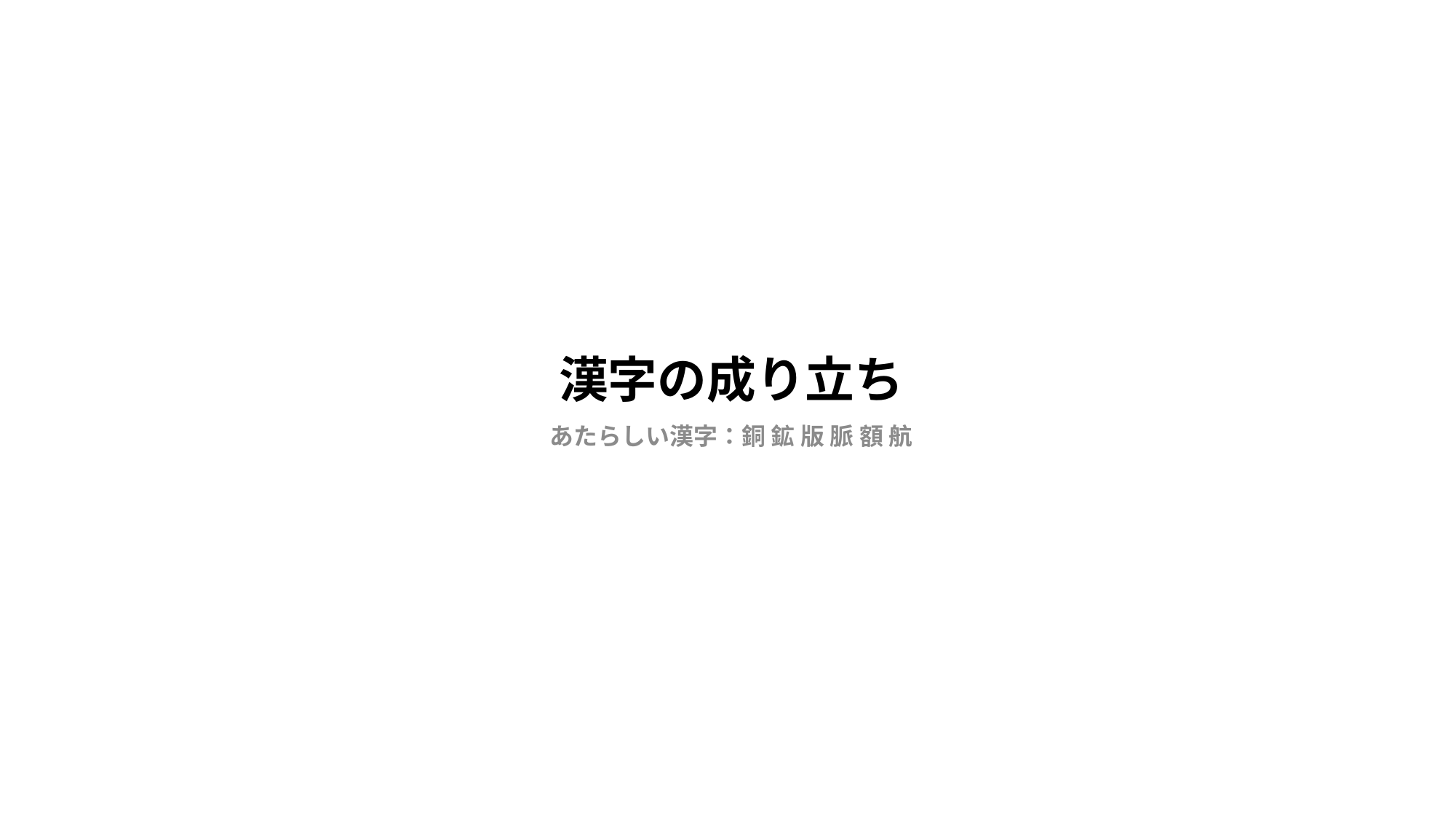

# 漢字の成り立ち
あたらしい漢字：銅 鉱 版 脈 額 航